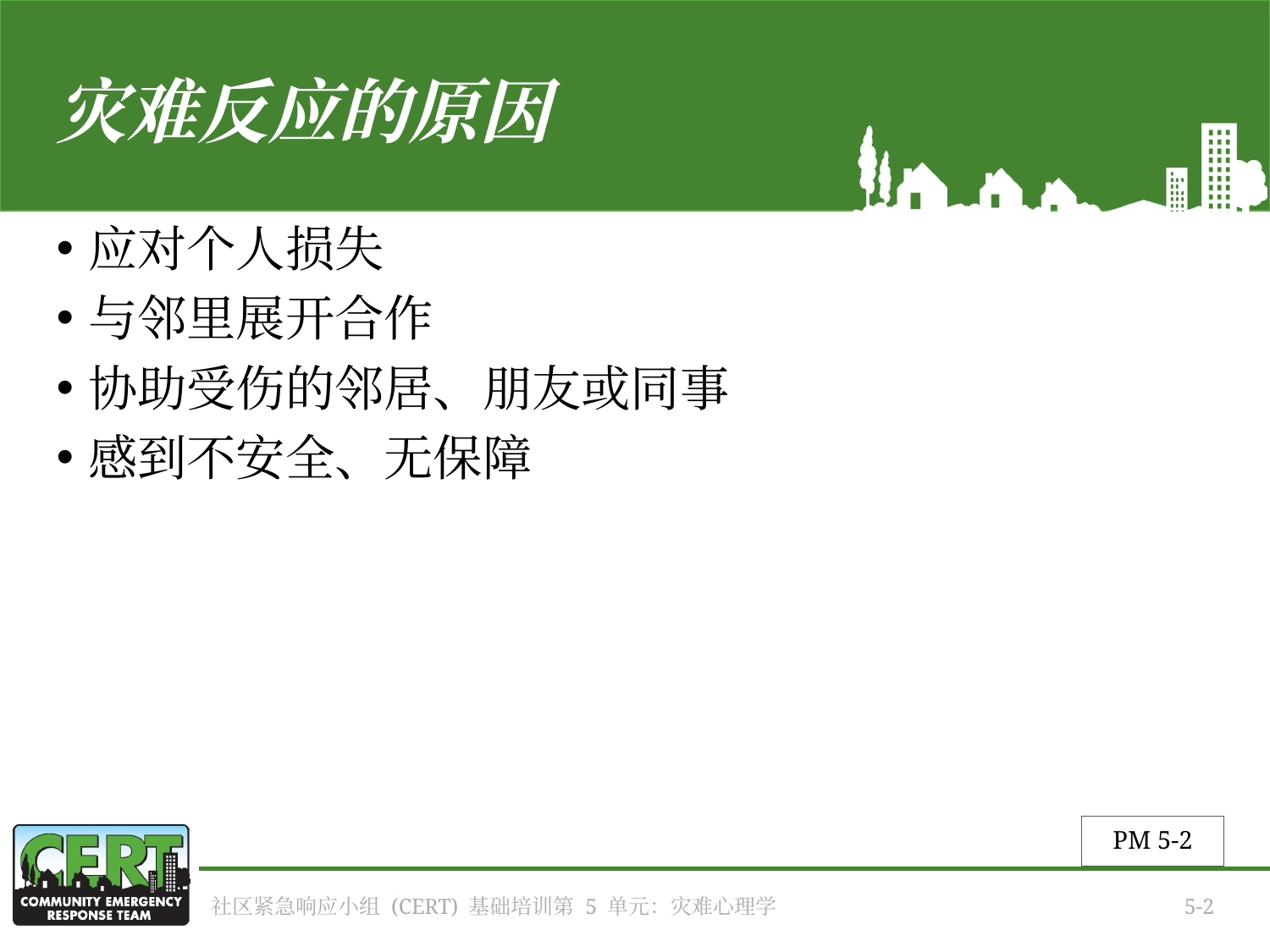

# 灾难反应的原因
应对个人损失
与邻里展开合作
协助受伤的邻居、朋友或同事
感到不安全、无保障
PM 5-2
社区紧急响应小组 (CERT) 基础培训第 5 单元：灾难心理学
5-2